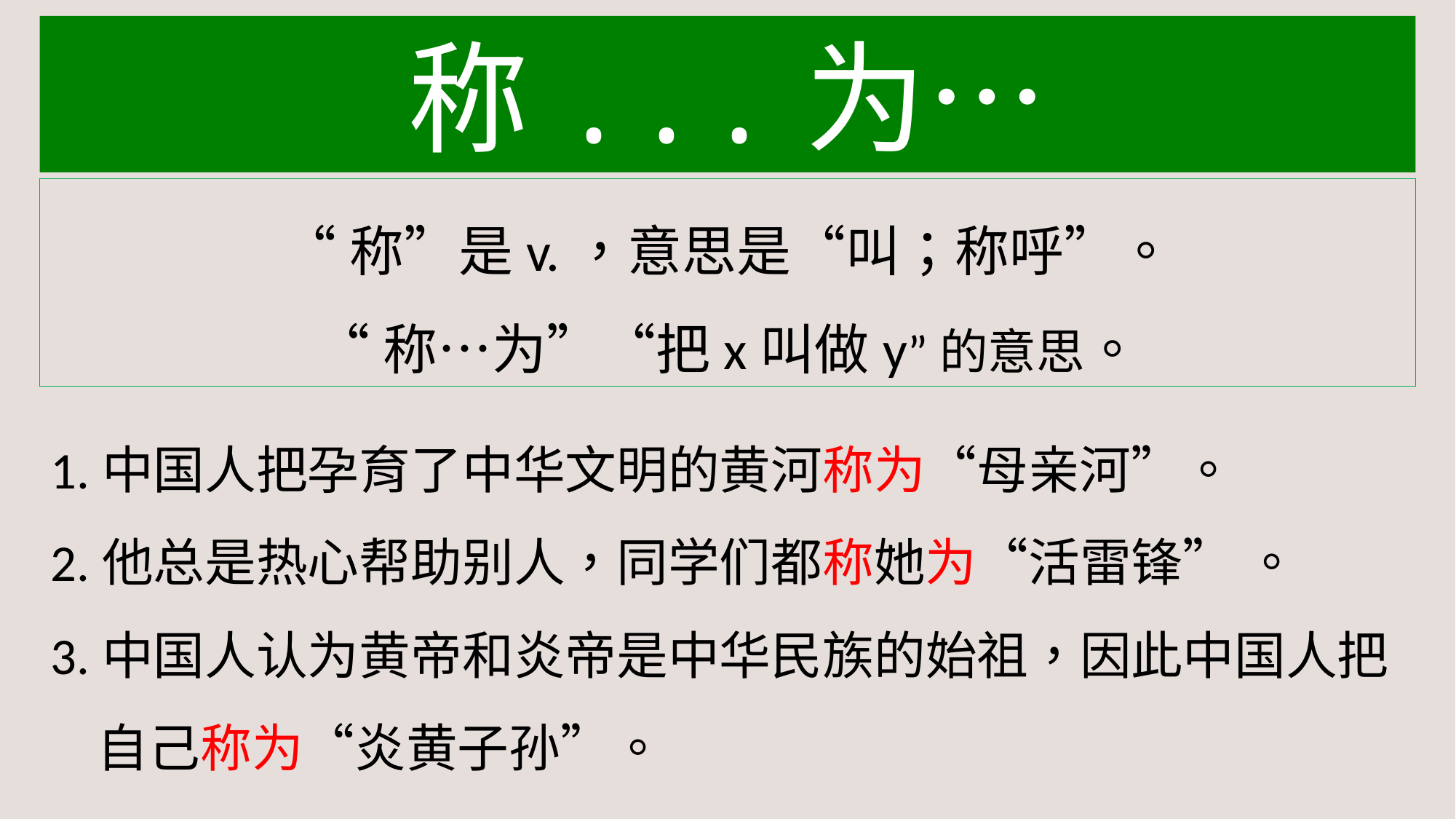

称...为…
“称”是v.，意思是“叫；称呼”。
“称…为”“把x叫做y”的意思。
1.中国人把孕育了中华文明的黄河称为“母亲河”。
2.他总是热心帮助别人，同学们都称她为“活雷锋” 。
3.中国人认为黄帝和炎帝是中华民族的始祖，因此中国人把
   自己称为“炎黄子孙”。